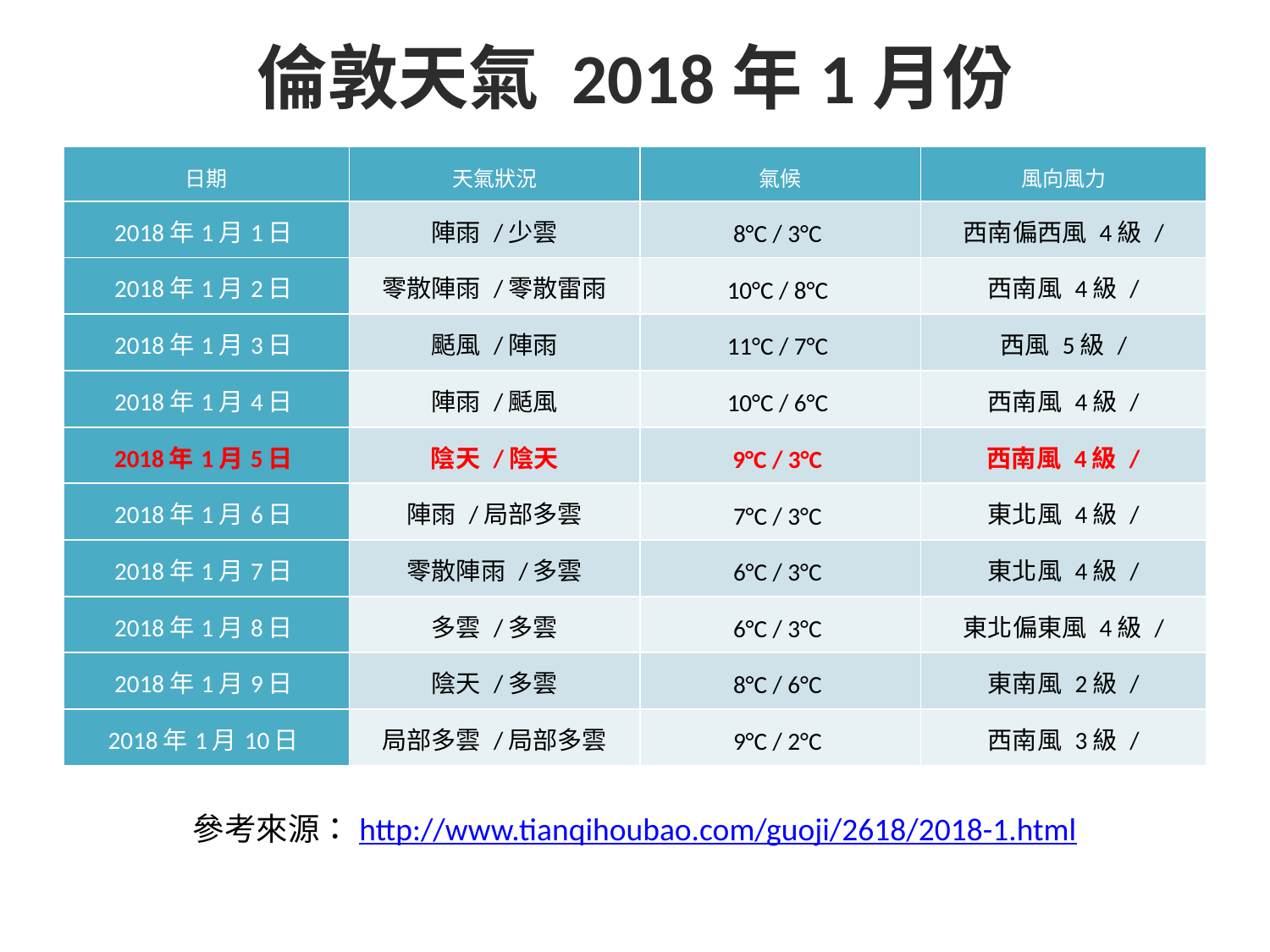

倫敦天氣 2018年1月份
| 日期 | 天氣狀況 | 氣候 | 風向風力 |
| --- | --- | --- | --- |
| 2018年1月1日 | 陣雨 /少雲 | 8°C / 3°C | 西南偏西風 4級 / |
| 2018年1月2日 | 零散陣雨 /零散雷雨 | 10°C / 8°C | 西南風 4級 / |
| 2018年1月3日 | 颳風 /陣雨 | 11°C / 7°C | 西風 5級 / |
| 2018年1月4日 | 陣雨 /颳風 | 10°C / 6°C | 西南風 4級 / |
| 2018年1月5日 | 陰天 /陰天 | 9°C / 3°C | 西南風 4級 / |
| 2018年1月6日 | 陣雨 /局部多雲 | 7°C / 3°C | 東北風 4級 / |
| 2018年1月7日 | 零散陣雨 /多雲 | 6°C / 3°C | 東北風 4級 / |
| 2018年1月8日 | 多雲 /多雲 | 6°C / 3°C | 東北偏東風 4級 / |
| 2018年1月9日 | 陰天 /多雲 | 8°C / 6°C | 東南風 2級 / |
| 2018年1月10日 | 局部多雲 /局部多雲 | 9°C / 2°C | 西南風 3級 / |
參考來源：http://www.tianqihoubao.com/guoji/2618/2018-1.html